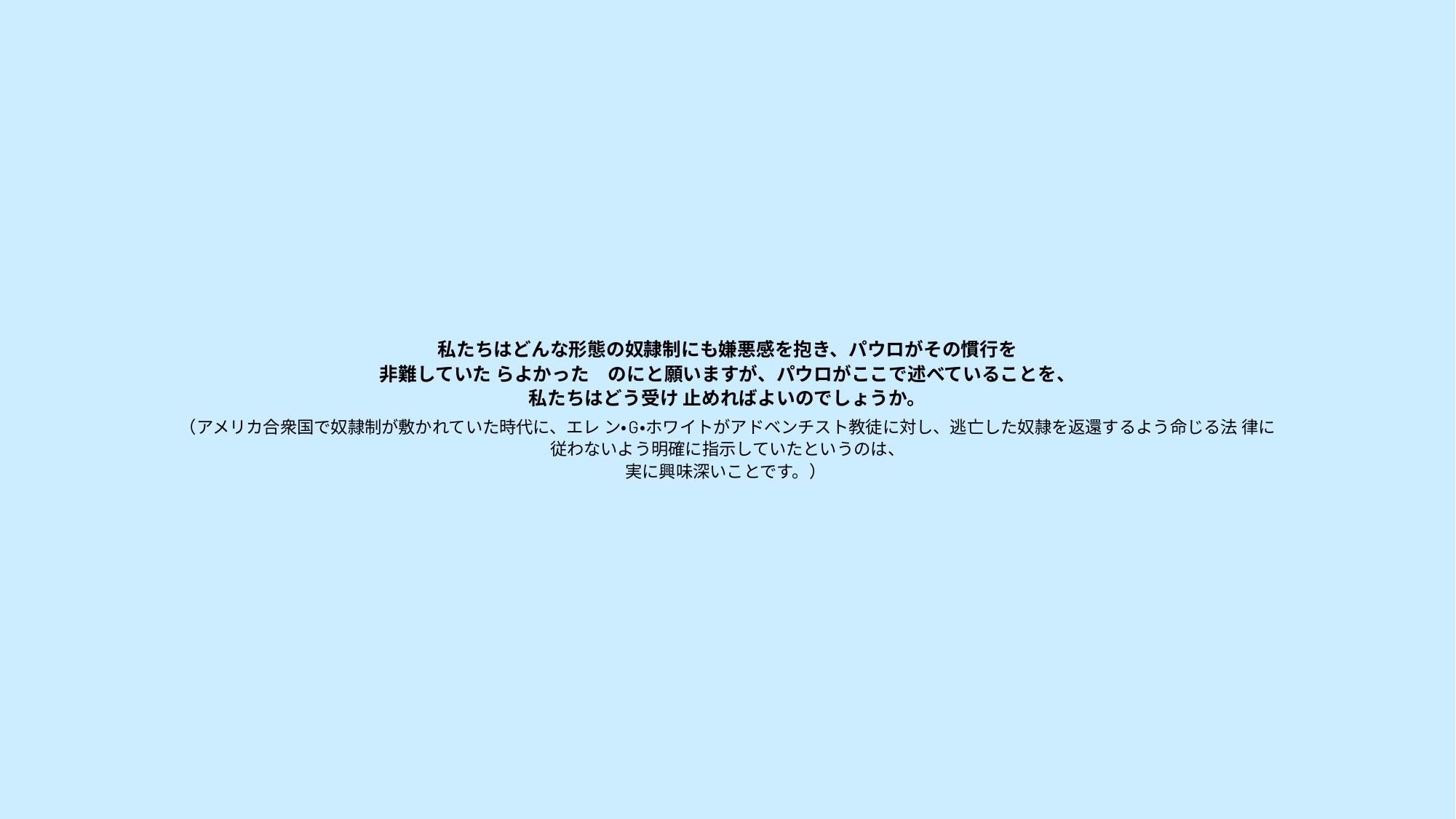

# 私たちはどんな形態の奴隷制にも嫌悪感を抱き、パウロがその慣行を 非難していた らよかった　のにと願いますが、パウロがここで述べていることを、 私たちはどう受け 止めればよいのでしょうか。 （アメリカ合衆国で奴隷制が敷かれていた時代に、エレ ン・G・ホワイトがアドベンチスト教徒に対し、逃亡した奴隷を返還するよう命じる法 律に 従わないよう明確に指示していたというのは、 実に興味深いことです。）